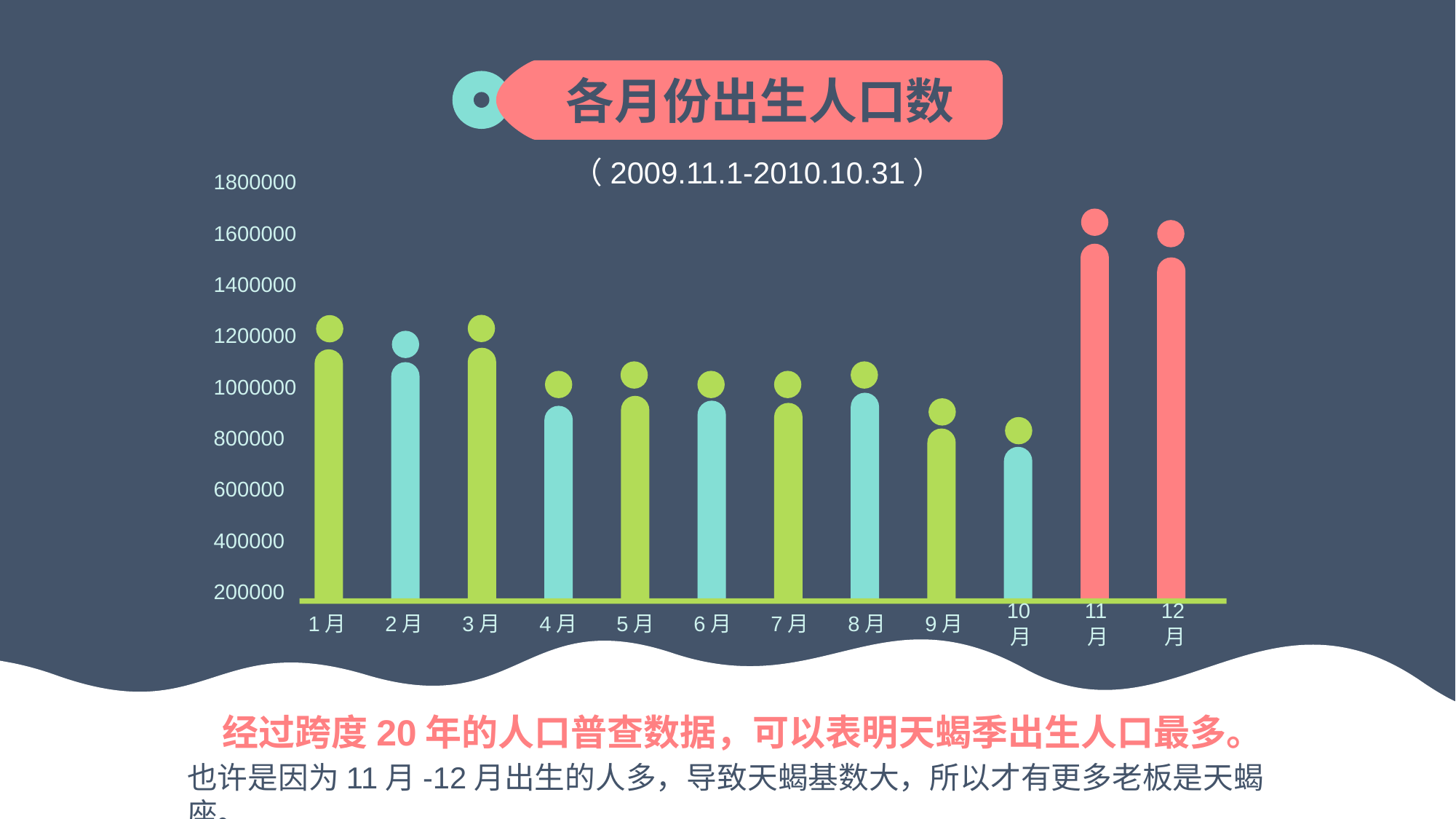

1235740
1167333
1223099
1035880
1051278
1022913
1011475
1041377
899943
837013
1677481
1632655
各月份出生人口数

（2009.11.1-2010.10.31）
1800000
1600000
1400000
1200000
1000000
800000
600000
400000
200000

1月
2月
3月
4月
5月
6月
7月
8月
9月
10月
11月
12月

经过跨度20年的人口普查数据，可以表明天蝎季出生人口最多。
也许是因为11月-12月出生的人多，导致天蝎基数大，所以才有更多老板是天蝎座。